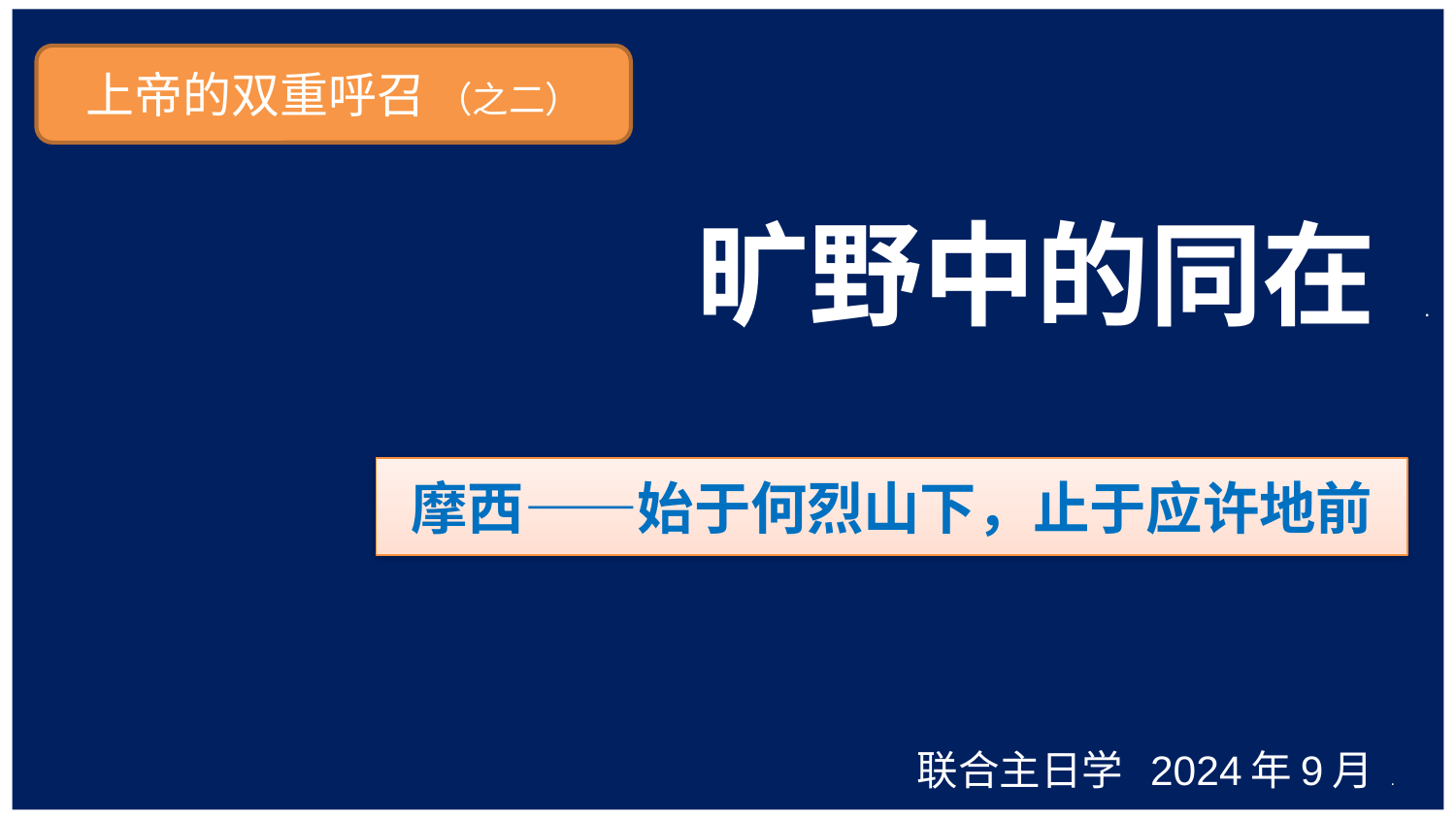

旷野中的同在 .

联合主日学  2024年9月 .
上帝的双重呼召 （之二）
摩西——始于何烈山下，止于应许地前